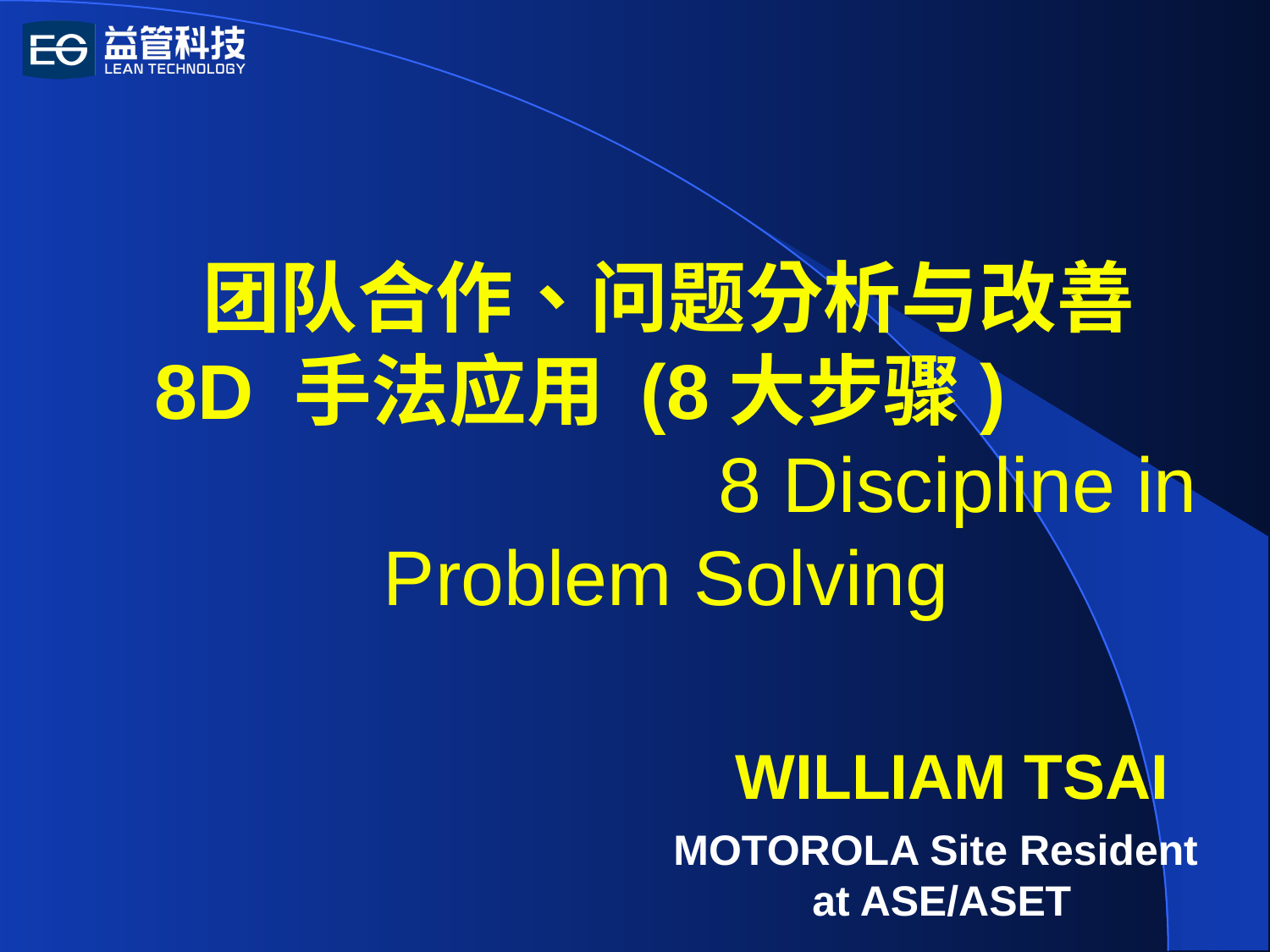

# 团队合作、问题分析与改善 8D 手法应用 (8大步骤)                                    8 Discipline in Problem Solving
WILLIAM TSAI
MOTOROLA Site Resident
at ASE/ASET